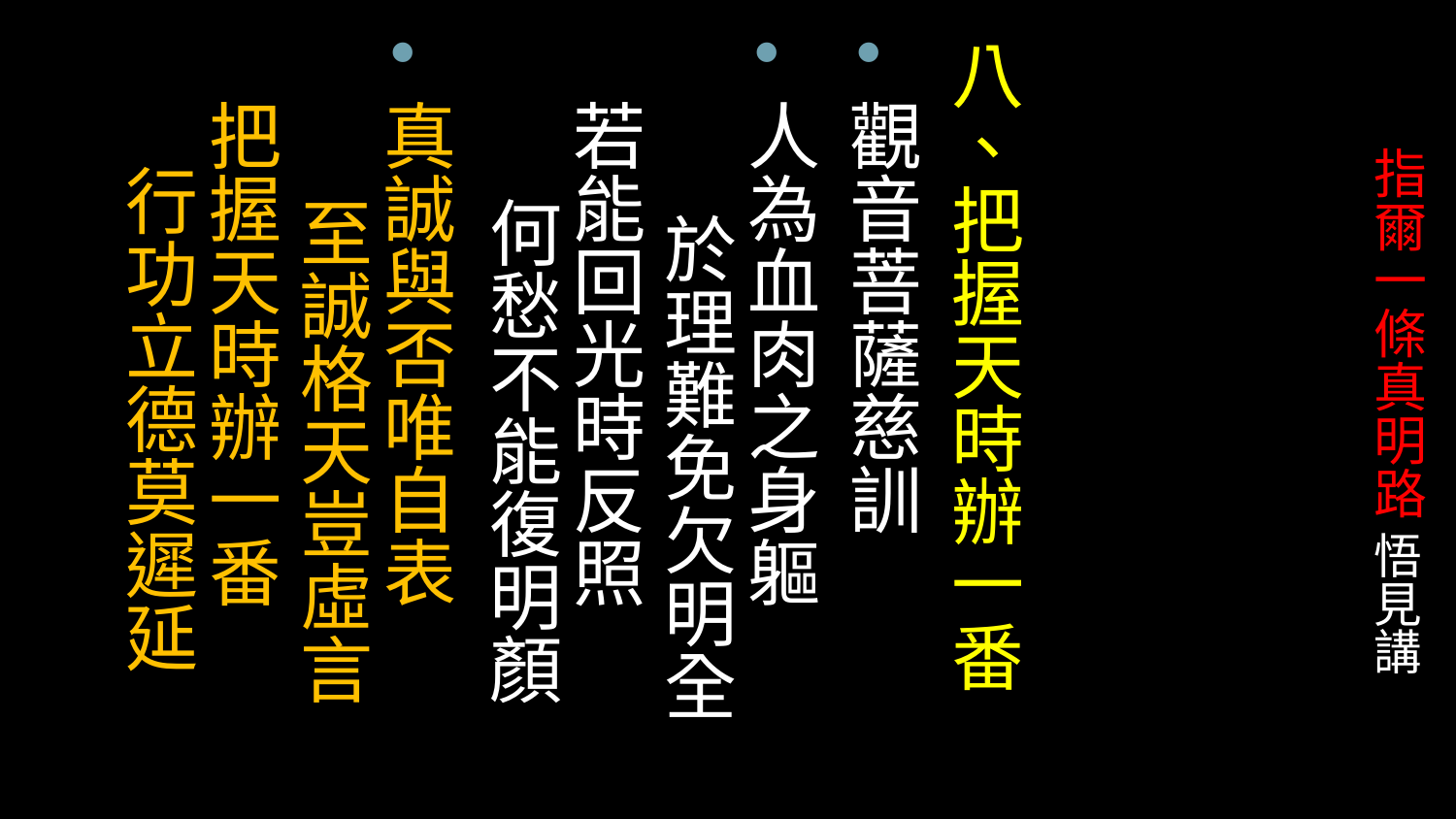

八、把握天時辦一番
觀音菩薩慈訓
人為血肉之身軀                  於理難免欠明全
若能回光時反照                 何愁不能復明顏
真誠與否唯自表                 至誠格天豈虛言
把握天時辦一番               行功立德莫遲延
# 指爾一條真明路 悟見講